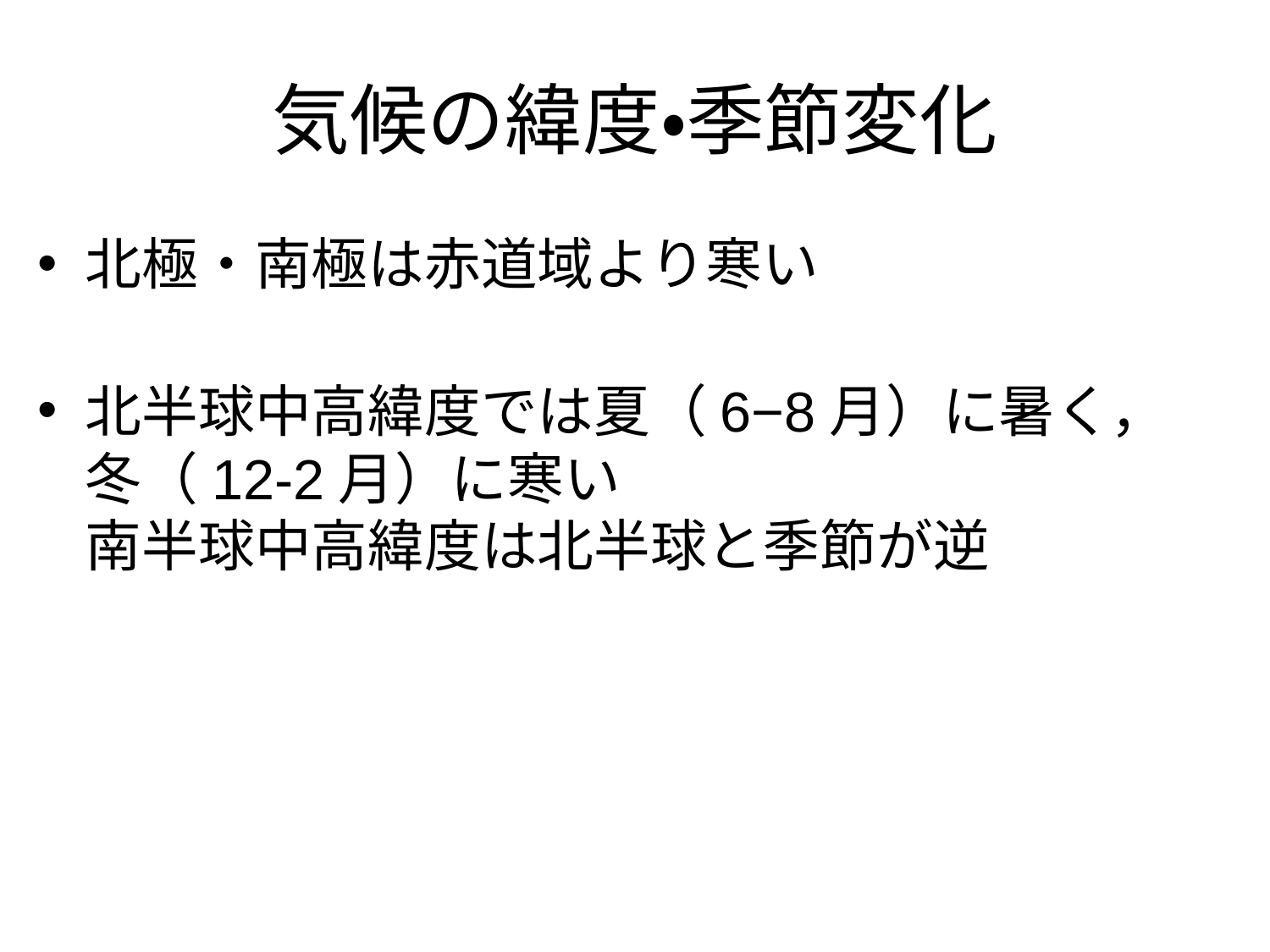

# 気候の緯度・季節変化
北極・南極は赤道域より寒い
北半球中高緯度では夏（6−8月）に暑く，
冬（12-2月）に寒い
南半球中高緯度は北半球と季節が逆